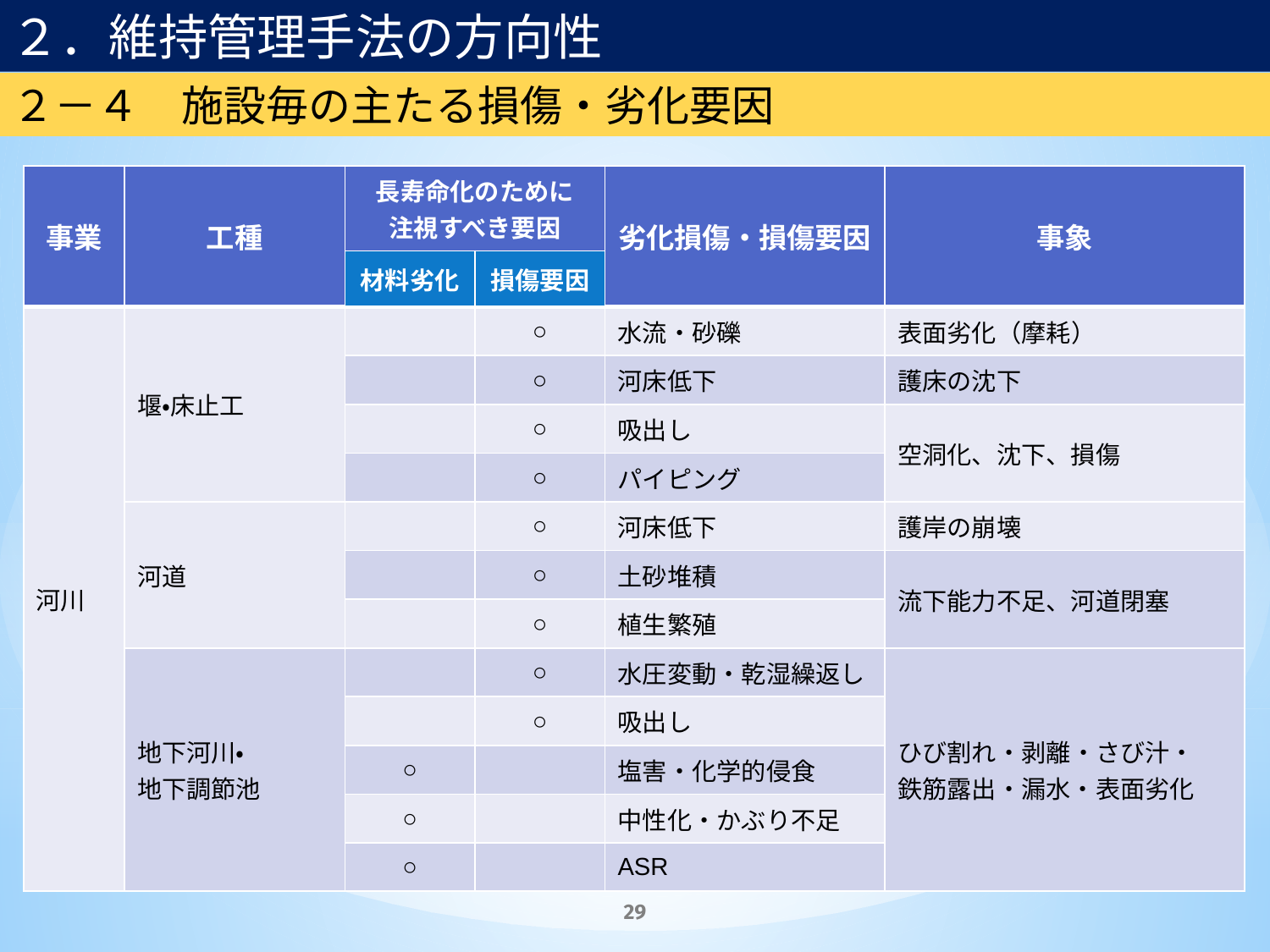

２．維持管理手法の方向性
２－４　施設毎の主たる損傷・劣化要因
| 事業 | 工種 | 長寿命化のために 注視すべき要因 |  | 劣化損傷・損傷要因 | 事象 |
| --- | --- | --- | --- | --- | --- |
|  |  | 材料劣化 | 損傷要因 |  |  |
| 河川 | 堰・床止工 |  | ○ | 水流・砂礫 | 表面劣化（摩耗） |
|  |  |  | ○ | 河床低下 | 護床の沈下 |
|  |  |  | ○ | 吸出し | 空洞化、沈下、損傷 |
|  |  |  | ○ | パイピング |  |
|  | 河道 |  | ○ | 河床低下 | 護岸の崩壊 |
|  |  |  | ○ | 土砂堆積 | 流下能力不足、河道閉塞 |
|  |  |  | ○ | 植生繁殖 |  |
|  | 地下河川・ 地下調節池 |  | ○ | 水圧変動・乾湿繰返し | ひび割れ・剥離・さび汁・ 鉄筋露出・漏水・表面劣化 |
|  |  |  | ○ | 吸出し |  |
|  |  | ○ |  | 塩害・化学的侵食 |  |
|  |  | ○ |  | 中性化・かぶり不足 |  |
|  |  | ○ |  | ASR |  |
29